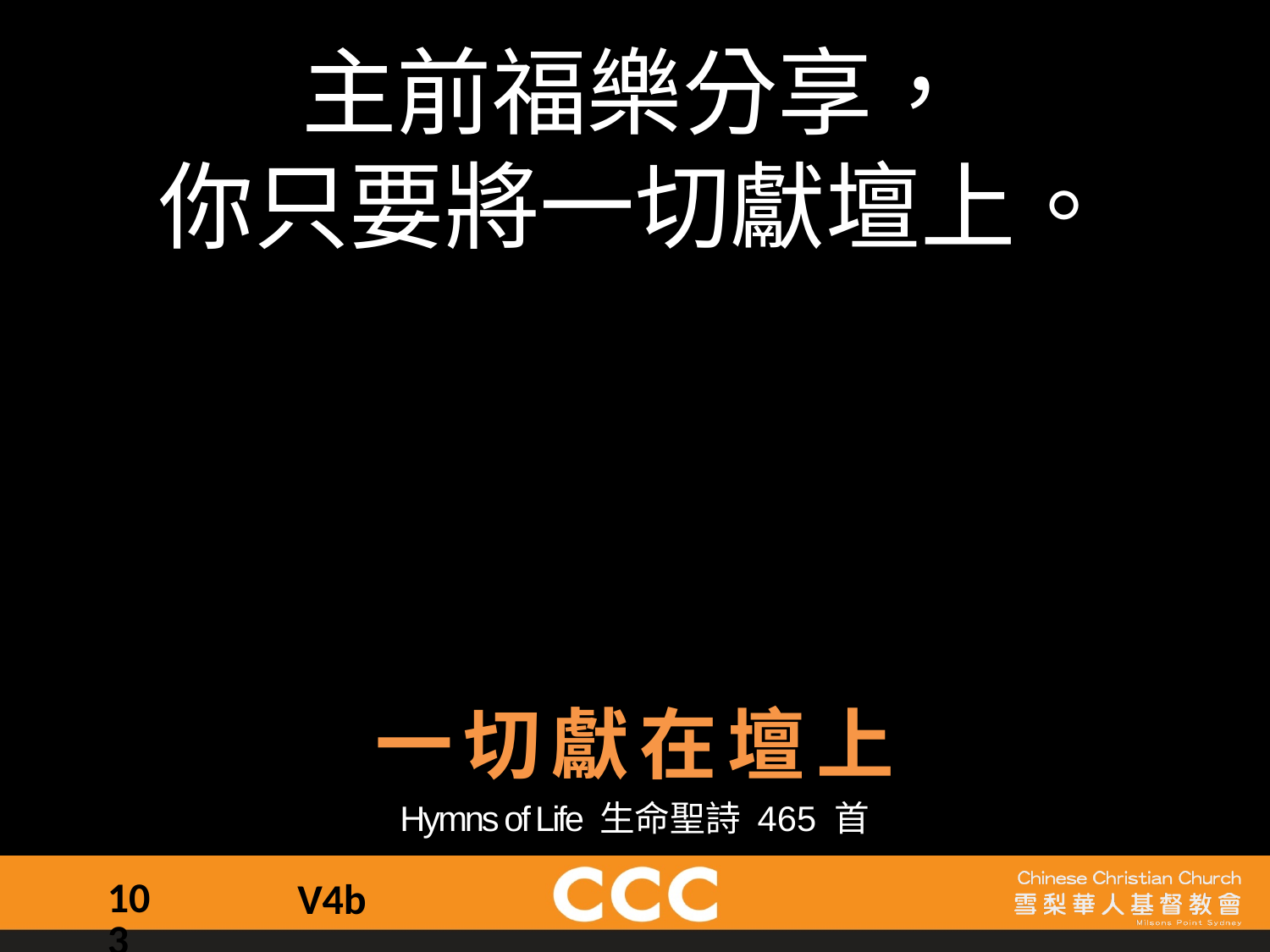

主前福樂分享，
你只要將一切獻壇上。
一切獻在壇上
Hymns of Life 生命聖詩 465 首
103
V4b